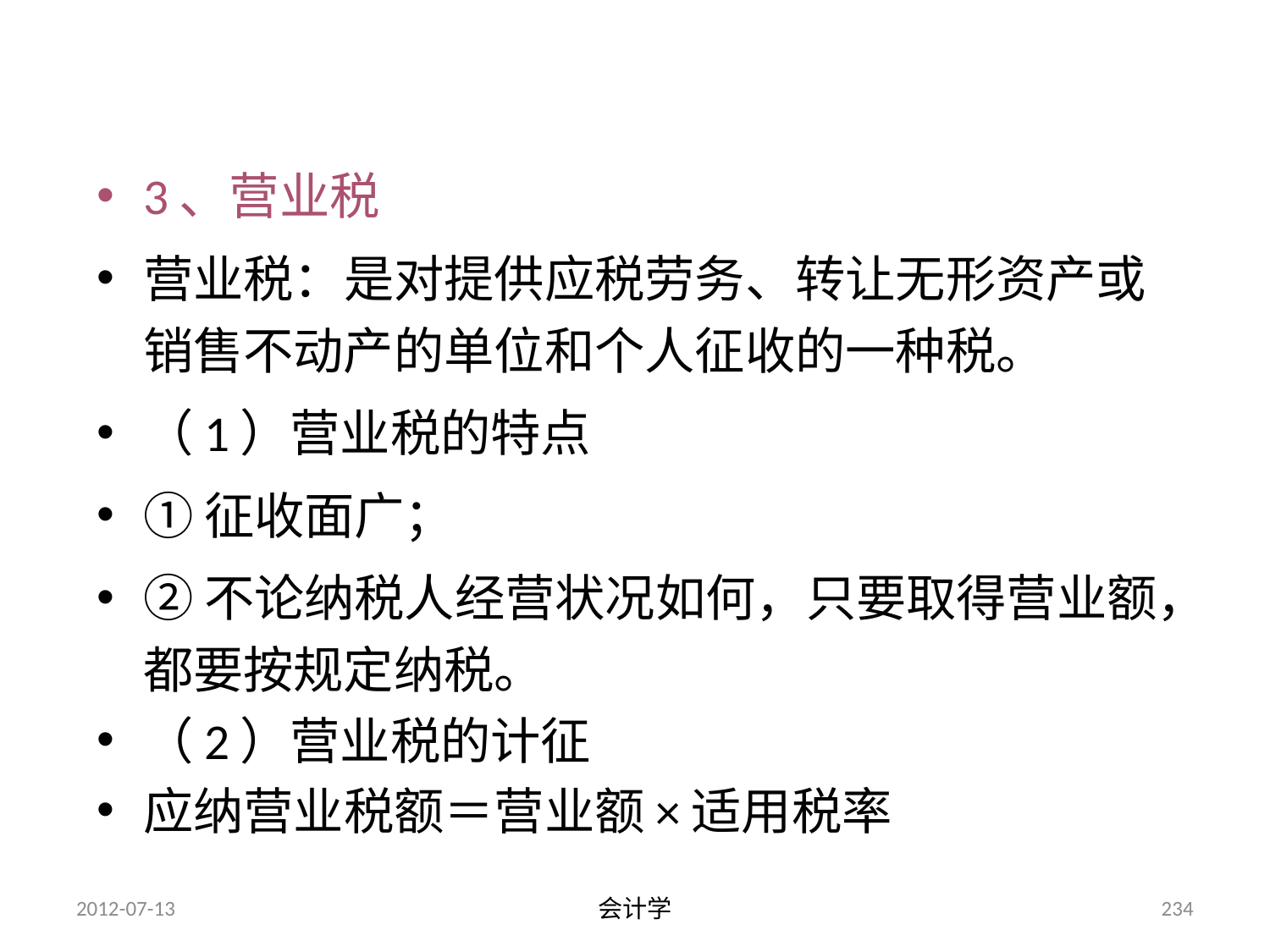

3、营业税
营业税：是对提供应税劳务、转让无形资产或销售不动产的单位和个人征收的一种税。
（1）营业税的特点
①征收面广；
②不论纳税人经营状况如何，只要取得营业额，都要按规定纳税。
（2）营业税的计征
应纳营业税额＝营业额×适用税率

2012-07-13
会计学
234